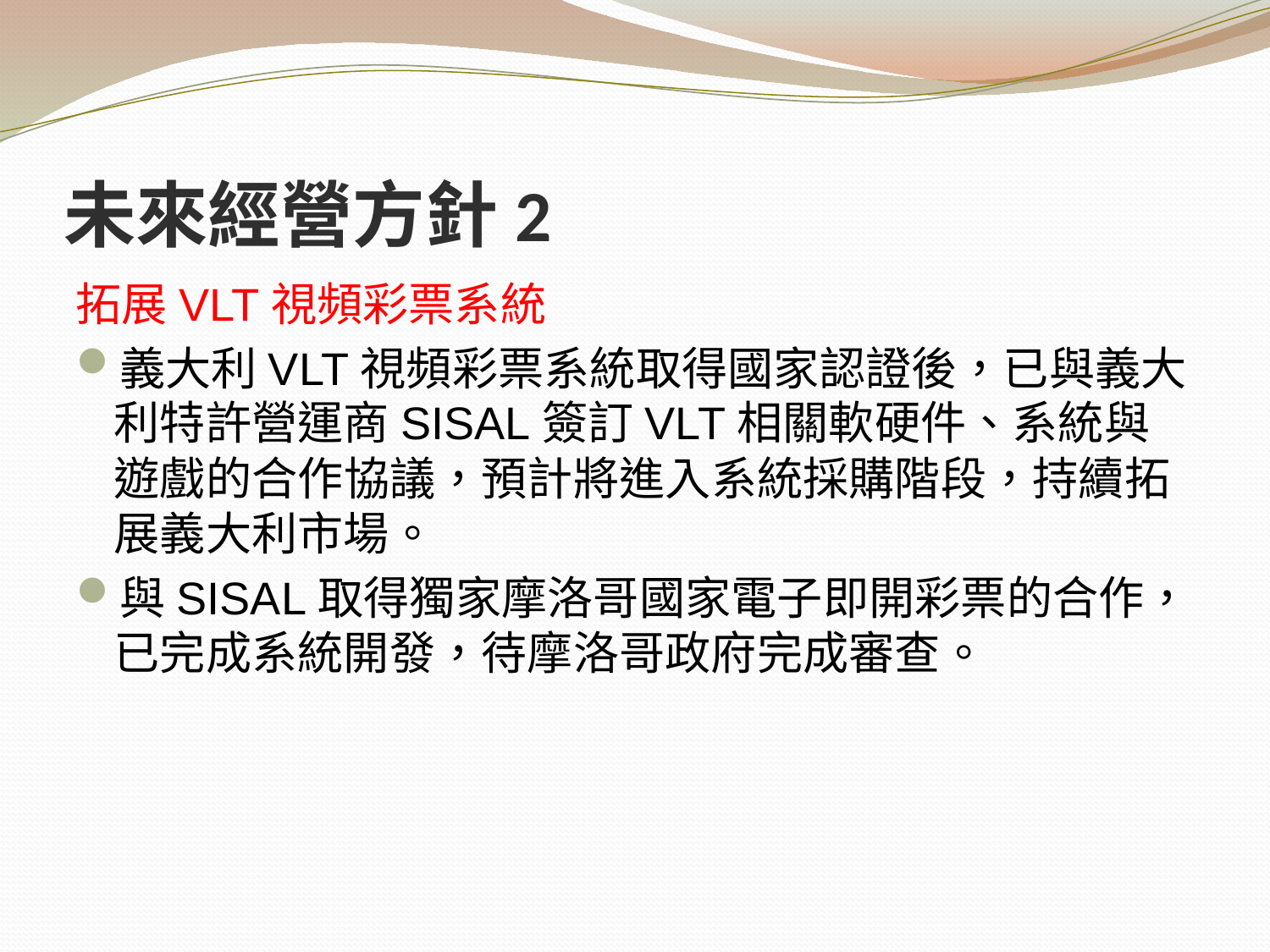

# 未來經營方針2
拓展VLT視頻彩票系統
義大利VLT視頻彩票系統取得國家認證後，已與義大利特許營運商SISAL簽訂VLT相關軟硬件、系統與遊戲的合作協議，預計將進入系統採購階段，持續拓展義大利市場。
與SISAL取得獨家摩洛哥國家電子即開彩票的合作，已完成系統開發，待摩洛哥政府完成審查。